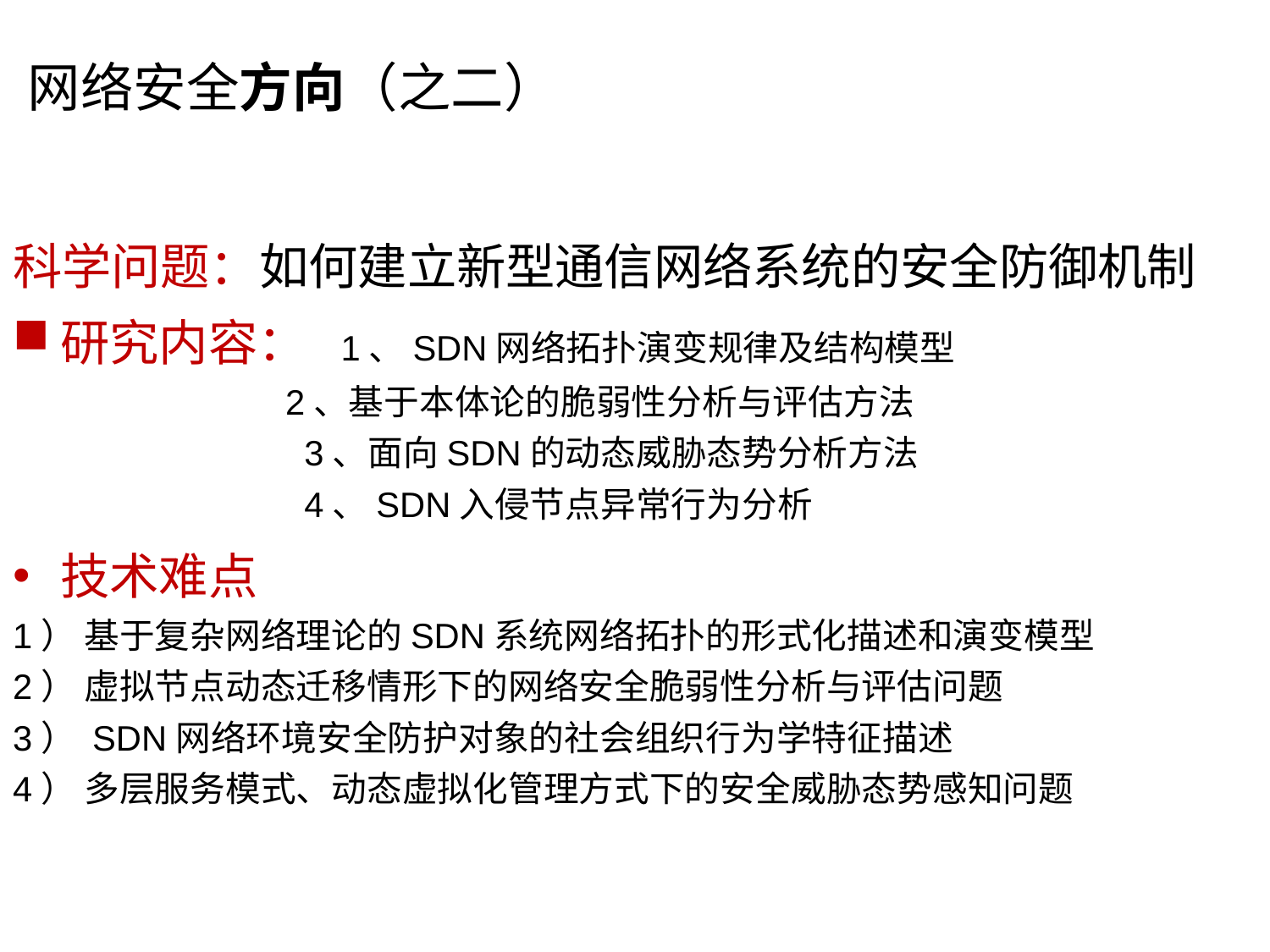

网络安全方向（之二）
网络与系统安全方向（之二）
科学问题：如何建立新型通信网络系统的安全防御机制
研究内容：  1、SDN网络拓扑演变规律及结构模型
                            2、基于本体论的脆弱性分析与评估方法
		            3、面向SDN的动态威胁态势分析方法
		            4、SDN入侵节点异常行为分析
技术难点
1） 基于复杂网络理论的SDN系统网络拓扑的形式化描述和演变模型
2） 虚拟节点动态迁移情形下的网络安全脆弱性分析与评估问题
3） SDN网络环境安全防护对象的社会组织行为学特征描述
4） 多层服务模式、动态虚拟化管理方式下的安全威胁态势感知问题